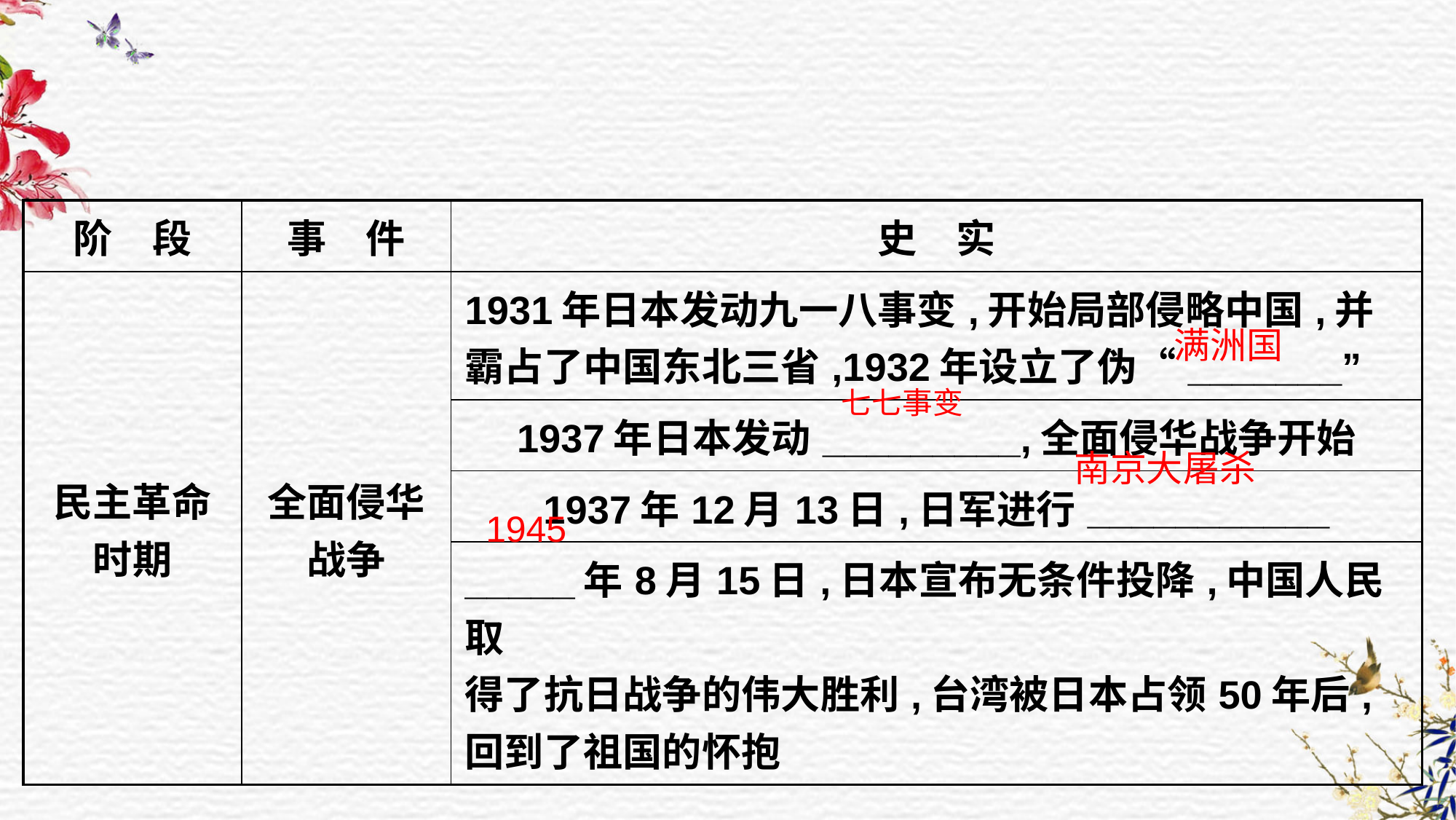

| 阶　段 | 事　件 | 史　实 |
| --- | --- | --- |
| 民主革命时期 | 全面侵华 战争 | 1931年日本发动九一八事变,开始局部侵略中国,并 霸占了中国东北三省,1932年设立了伪“\_\_\_\_\_\_\_” |
|  |  | 1937年日本发动\_\_\_\_\_\_\_\_\_,全面侵华战争开始 |
|  |  | 1937年12月13日,日军进行\_\_\_\_\_\_\_\_\_\_\_ |
|  |  | \_\_\_\_\_年8月15日,日本宣布无条件投降,中国人民取 得了抗日战争的伟大胜利,台湾被日本占领50年后, 回到了祖国的怀抱 |
满洲国
七七事变
南京大屠杀
1945